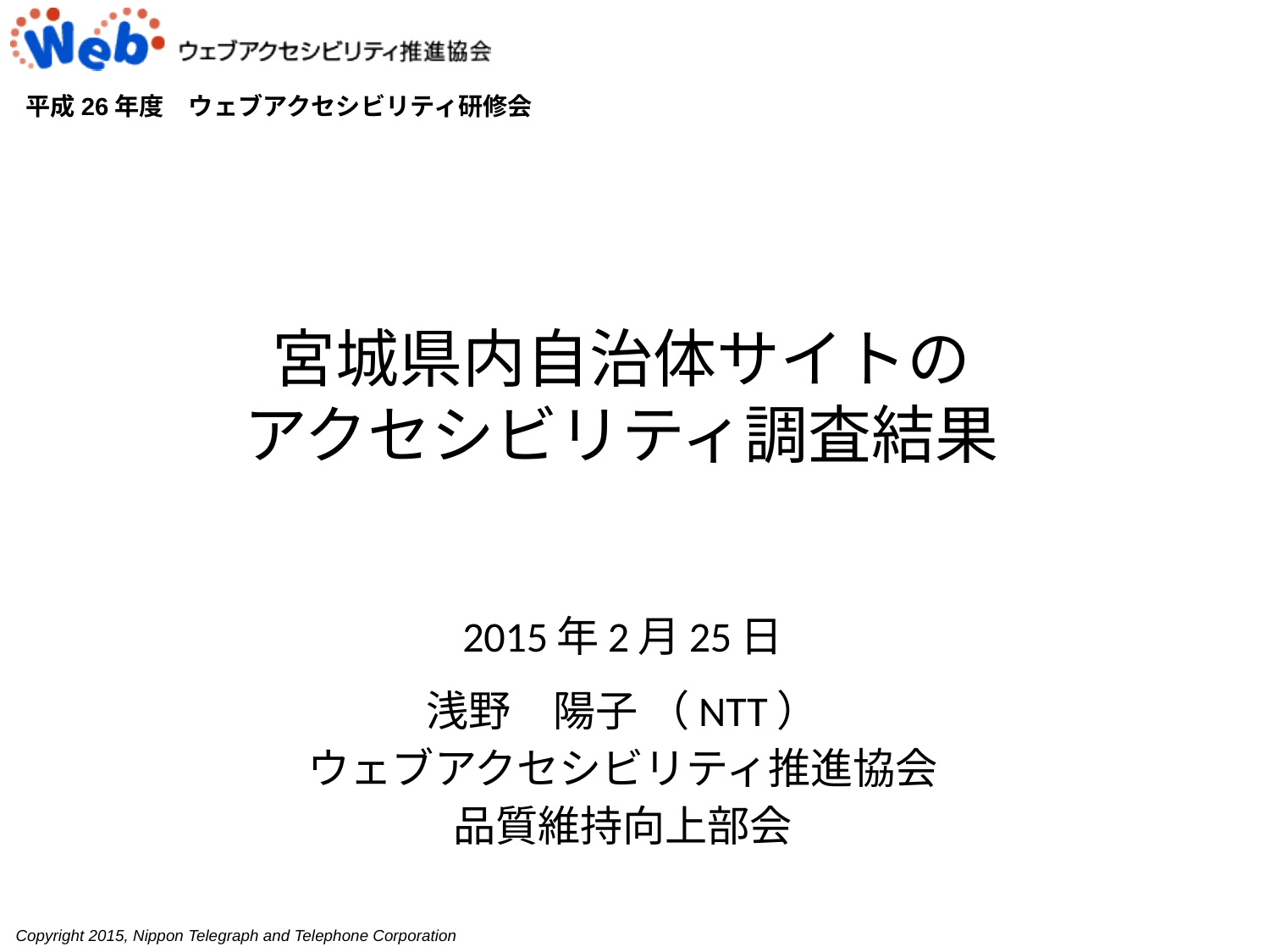

平成26年度　ウェブアクセシビリティ研修会
# 宮城県内自治体サイトの アクセシビリティ調査結果
2015年2月25日
浅野　陽子 （NTT）
ウェブアクセシビリティ推進協会
品質維持向上部会